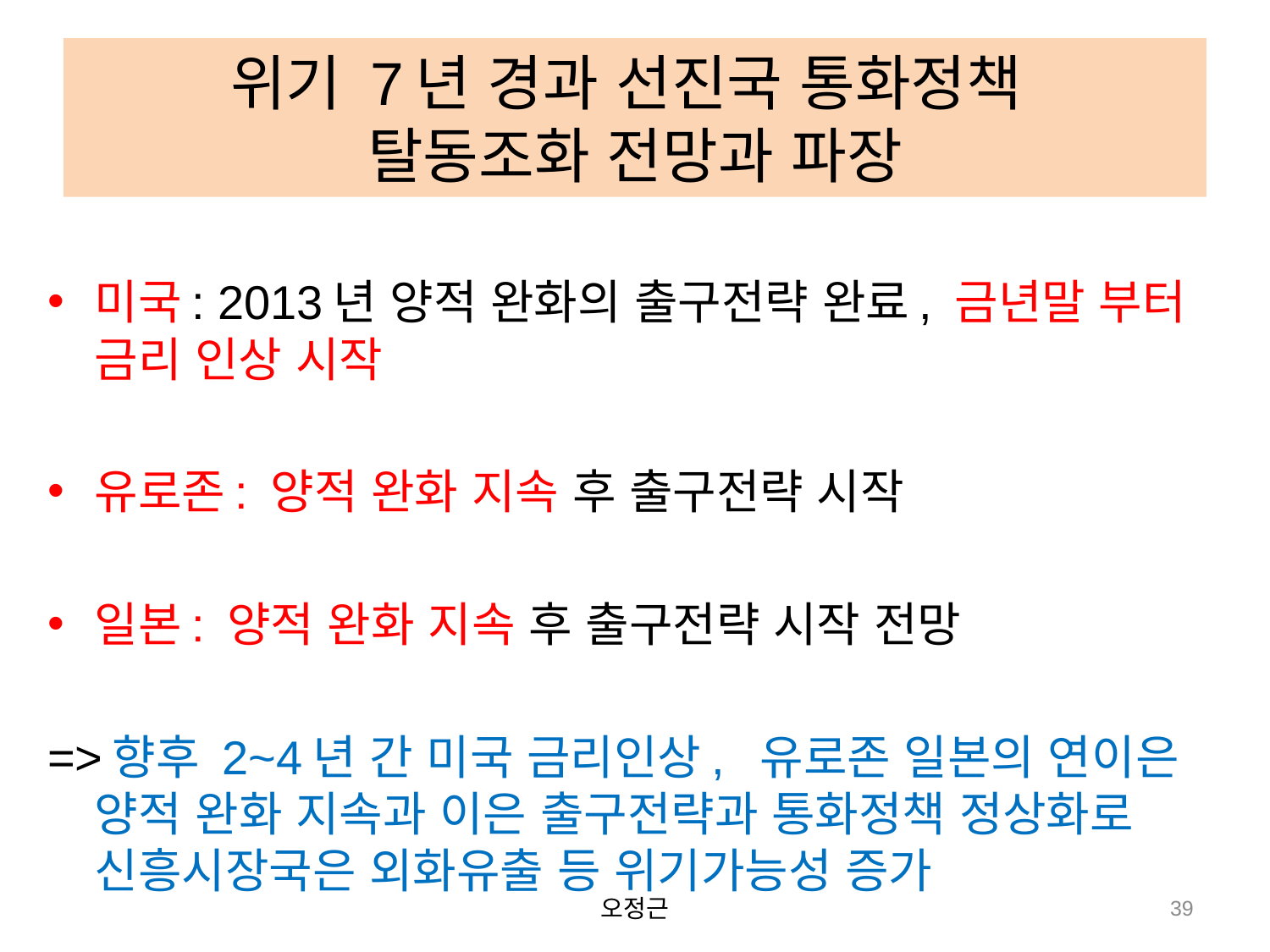

# 위기 7년 경과 선진국 통화정책 탈동조화 전망과 파장
미국: 2013년 양적 완화의 출구전략 완료, 금년말 부터 금리 인상 시작

유로존: 양적 완화 지속 후 출구전략 시작

일본: 양적 완화 지속 후 출구전략 시작 전망

=>향후 2~4년 간 미국 금리인상,  유로존 일본의 연이은 양적 완화 지속과 이은 출구전략과 통화정책 정상화로 신흥시장국은 외화유출 등 위기가능성 증가
오정근
39